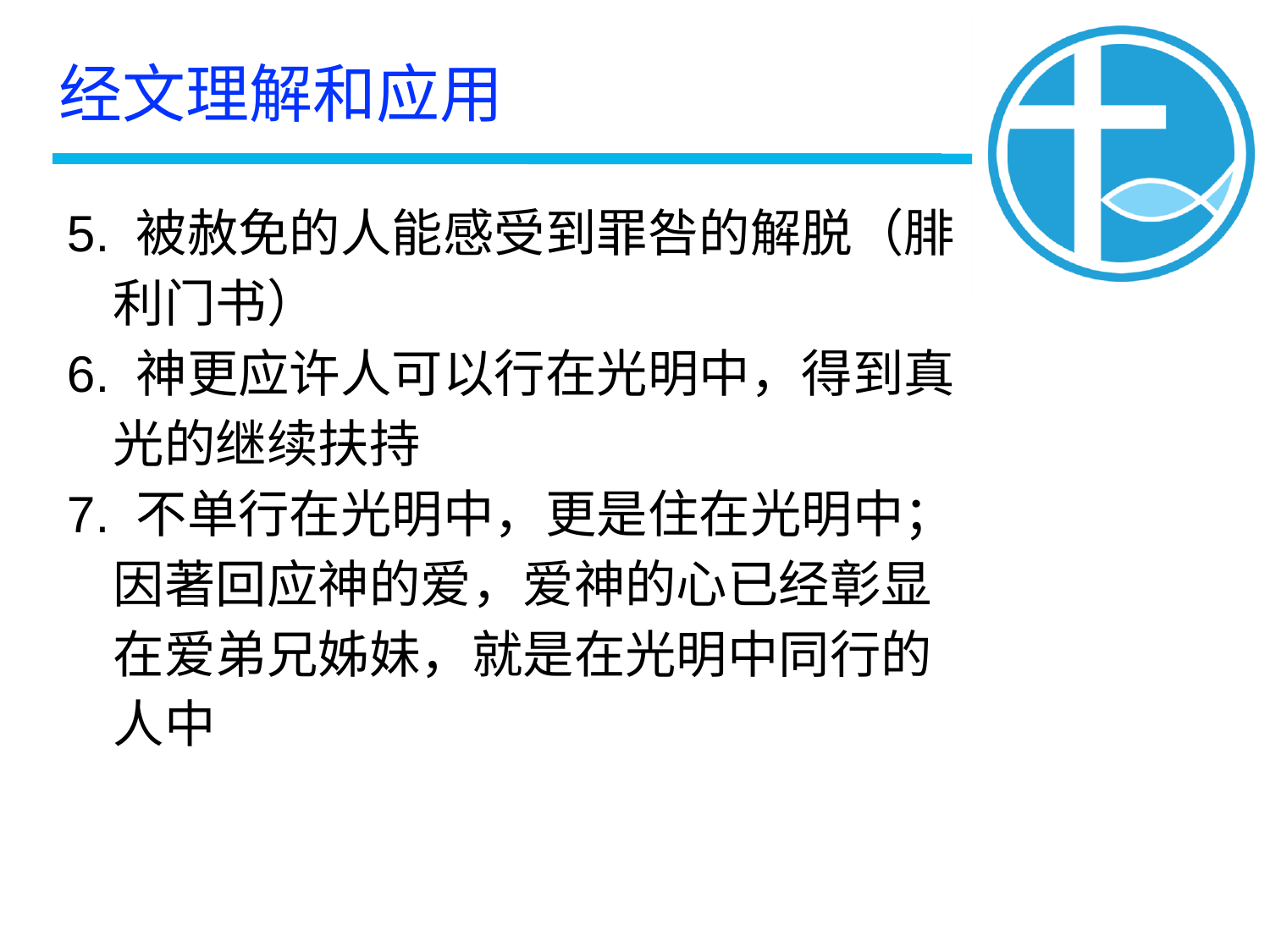

经文理解和应用
5. 被赦免的人能感受到罪咎的解脱（腓
   利门书）
6. 神更应许人可以行在光明中，得到真
   光的继续扶持
7. 不单行在光明中，更是住在光明中；
   因著回应神的爱，爱神的心已经彰显
   在爱弟兄姊妹，就是在光明中同行的
   人中